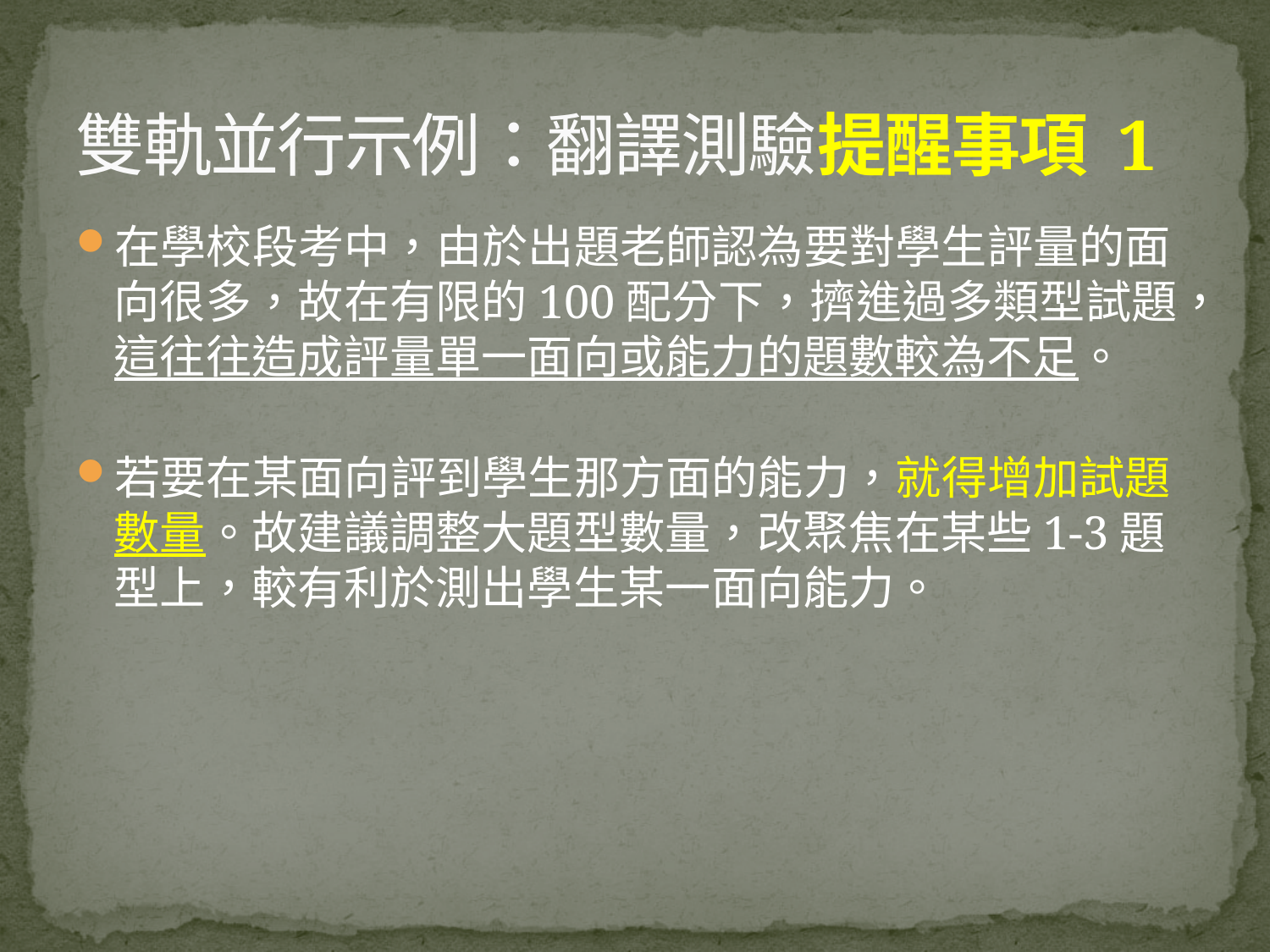

# 雙軌並行示例：翻譯測驗提醒事項 1
在學校段考中，由於出題老師認為要對學生評量的面向很多，故在有限的100配分下，擠進過多類型試題，這往往造成評量單一面向或能力的題數較為不足。
若要在某面向評到學生那方面的能力，就得增加試題數量。故建議調整大題型數量，改聚焦在某些1-3題型上，較有利於測出學生某一面向能力。